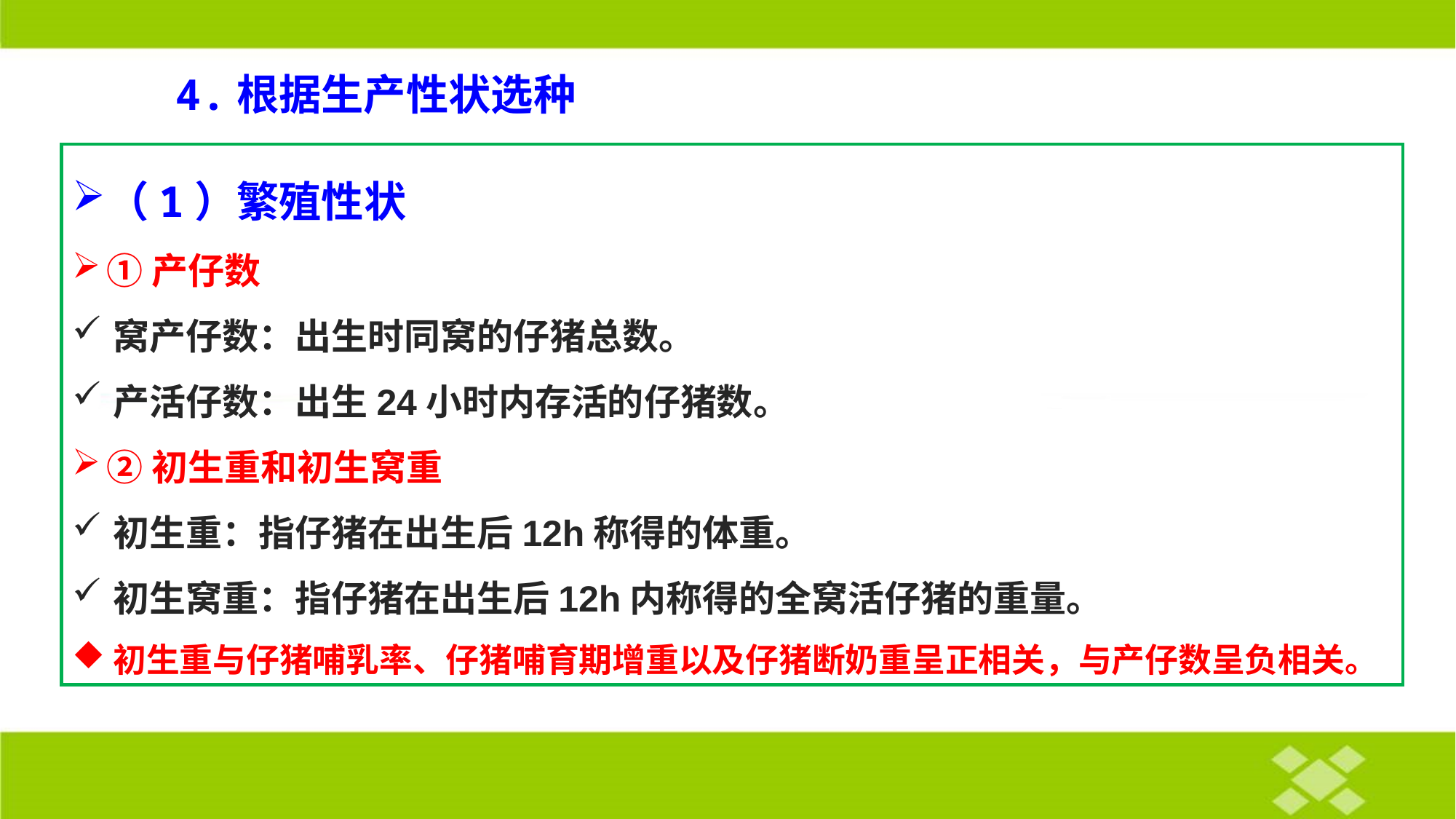

# 4.根据生产性状选种
（1）繁殖性状
①产仔数
窝产仔数：出生时同窝的仔猪总数。
产活仔数：出生24小时内存活的仔猪数。
②初生重和初生窝重
初生重：指仔猪在出生后12h称得的体重。
初生窝重：指仔猪在出生后12h内称得的全窝活仔猪的重量。
初生重与仔猪哺乳率、仔猪哺育期增重以及仔猪断奶重呈正相关，与产仔数呈负相关。